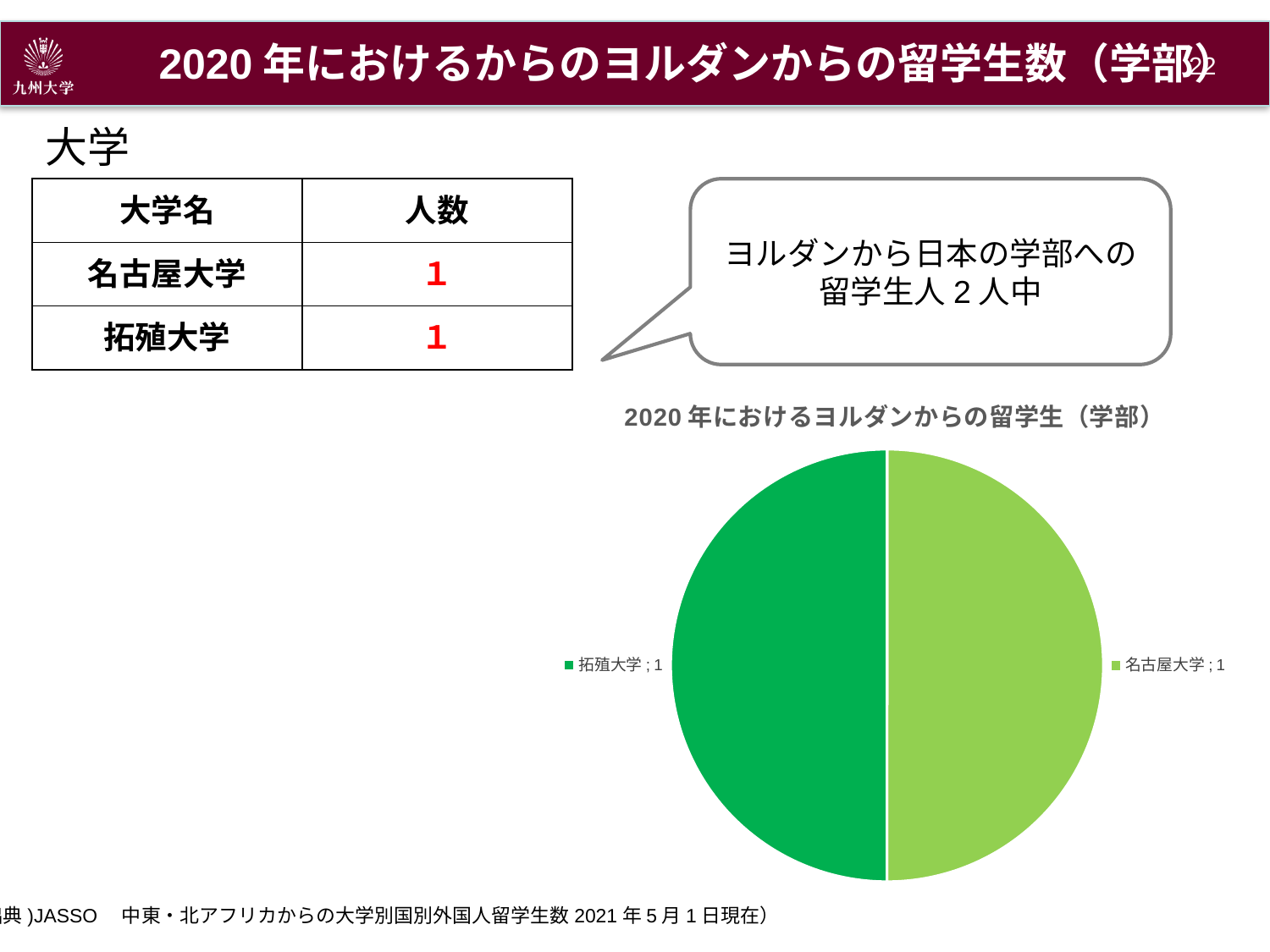

2020年におけるからのヨルダンからの留学生数（学部）
22
大学
| 大学名 | 人数 |
| --- | --- |
| 名古屋大学 | １ |
| 拓殖大学 | １ |
ヨルダンから日本の学部への
留学生人2人中

### Chart: 2020年におけるヨルダンからの留学生（学部）

| Category |  |
|---|---|
| 名古屋大学 | 1.0 |
| 拓殖大学 | 1.0 |
(出典)JASSO　中東・北アフリカからの大学別国別外国人留学生数2021年5月1日現在）